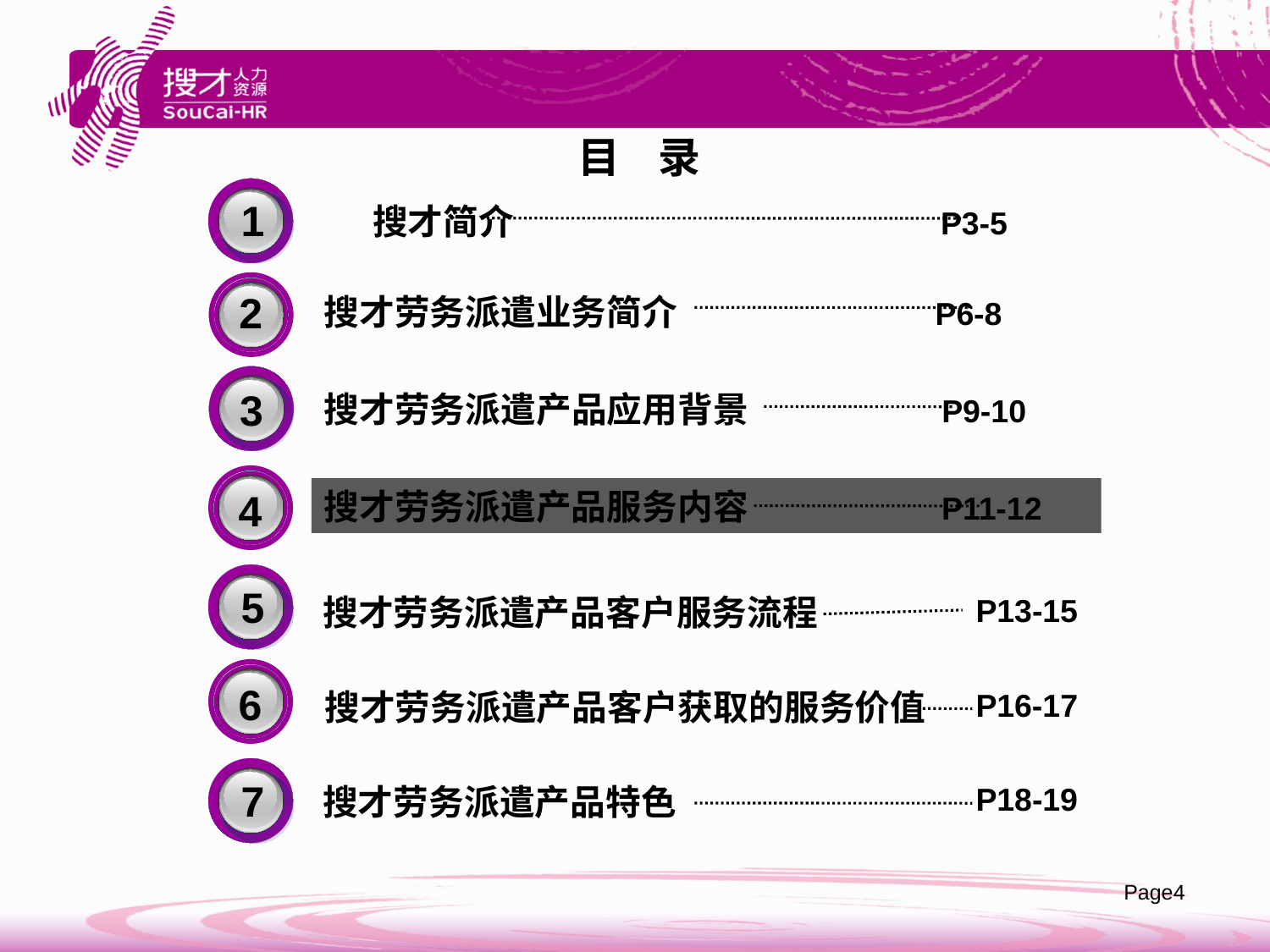

目    录

搜才简介                                                    P3-5
1

3

搜才劳务派遣业务简介                               P6-8
2

3
搜才劳务派遣产品应用背景                       P9-10

3

4

搜才劳务派遣产品服务内容                       P11-12

   搜才劳务派遣产品客户服务流程
P13-15
5

3

6
搜才劳务派遣产品客户获取的服务价值
P16-17

搜才劳务派遣产品特色
P18-19
7
Page4